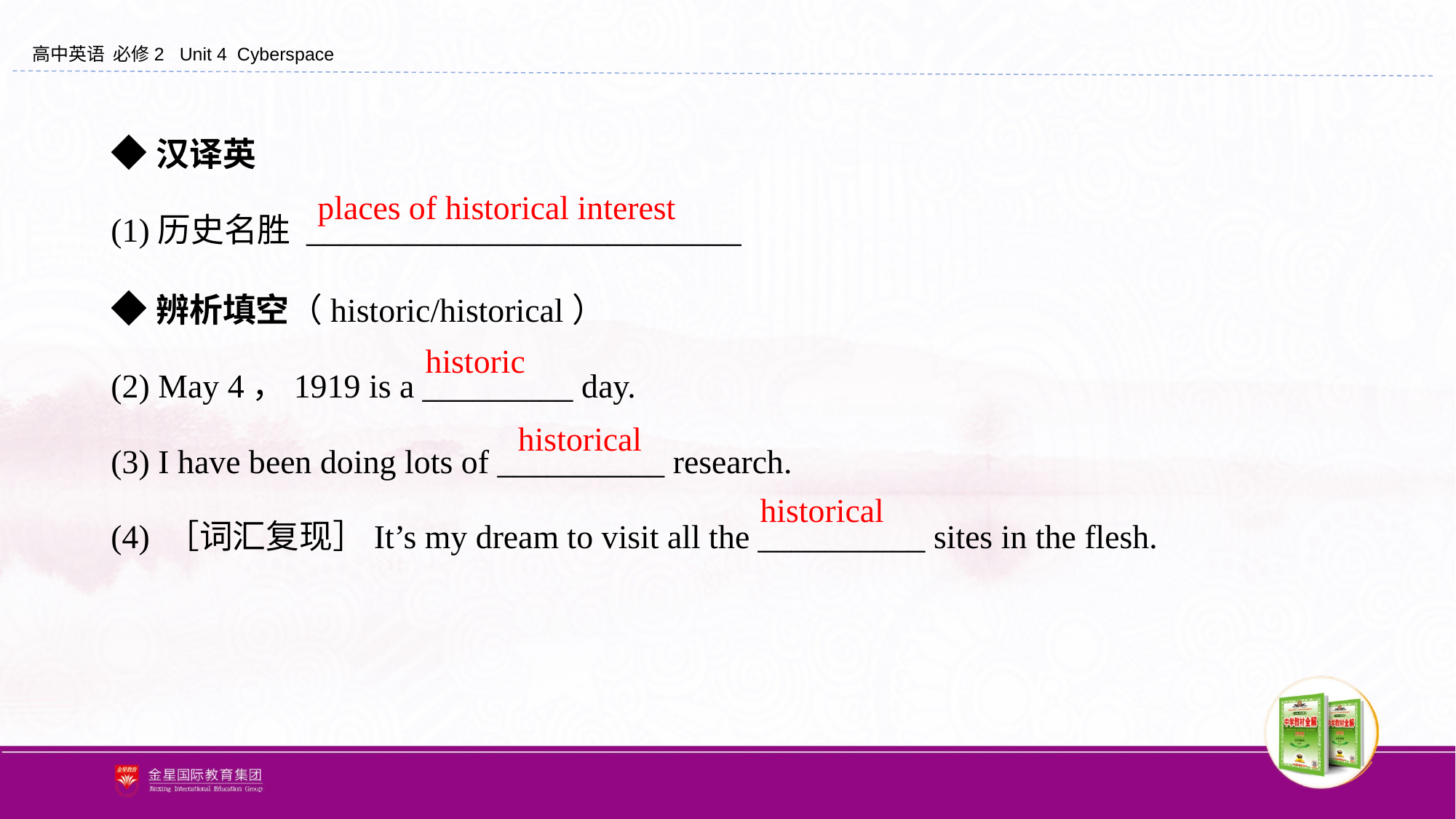

◆汉译英
(1)历史名胜 __________________________
◆辨析填空（historic/historical）
(2) May 4，1919 is a _________ day.
(3) I have been doing lots of __________ research.
(4) ［词汇复现］It’s my dream to visit all the __________ sites in the flesh.
places of historical interest
historic
historical
historical